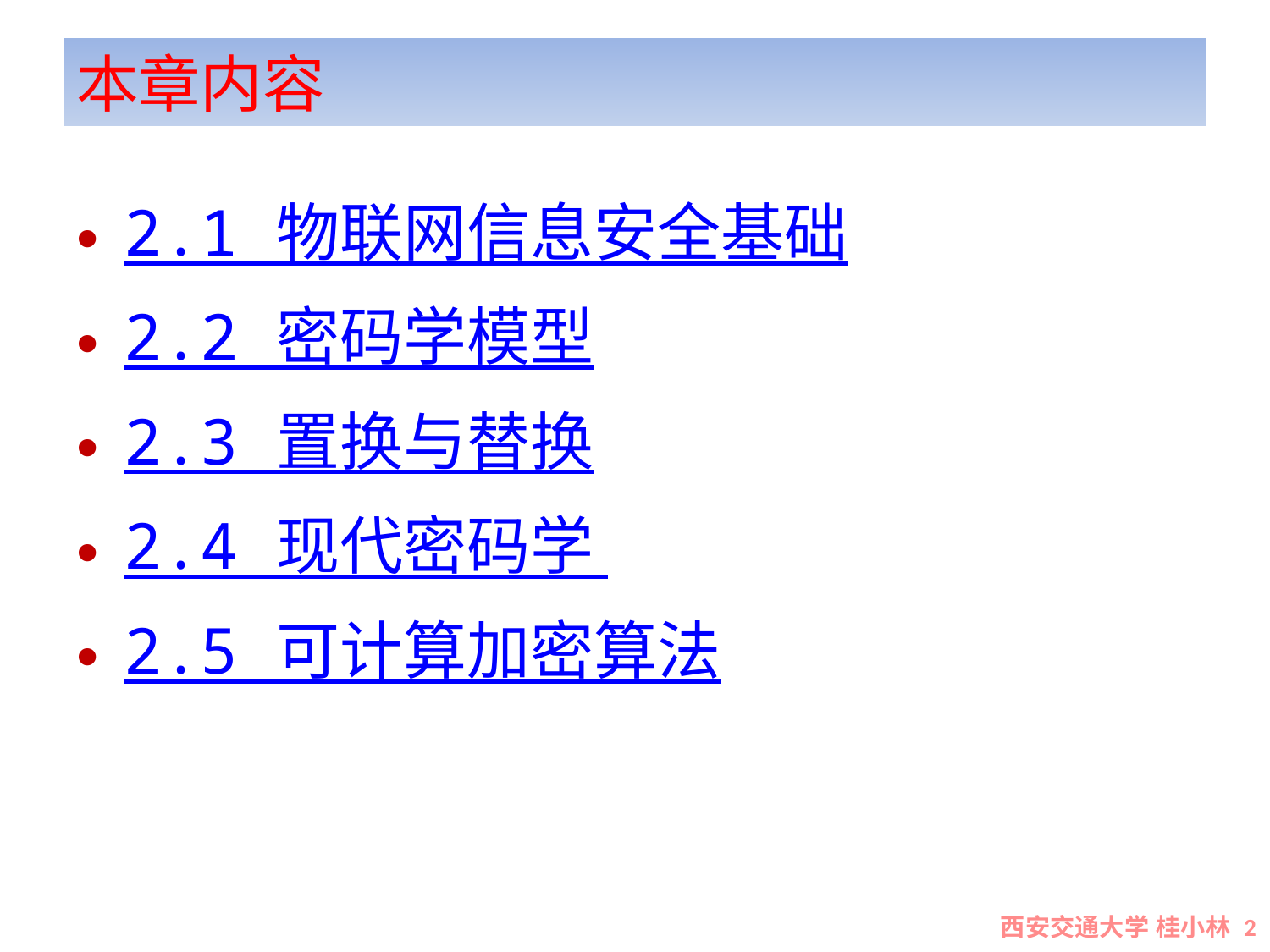

# 本章内容
2.1 物联网信息安全基础
2.2 密码学模型
2.3 置换与替换
2.4 现代密码学
2.5 可计算加密算法

西安交通大学 桂小林 2